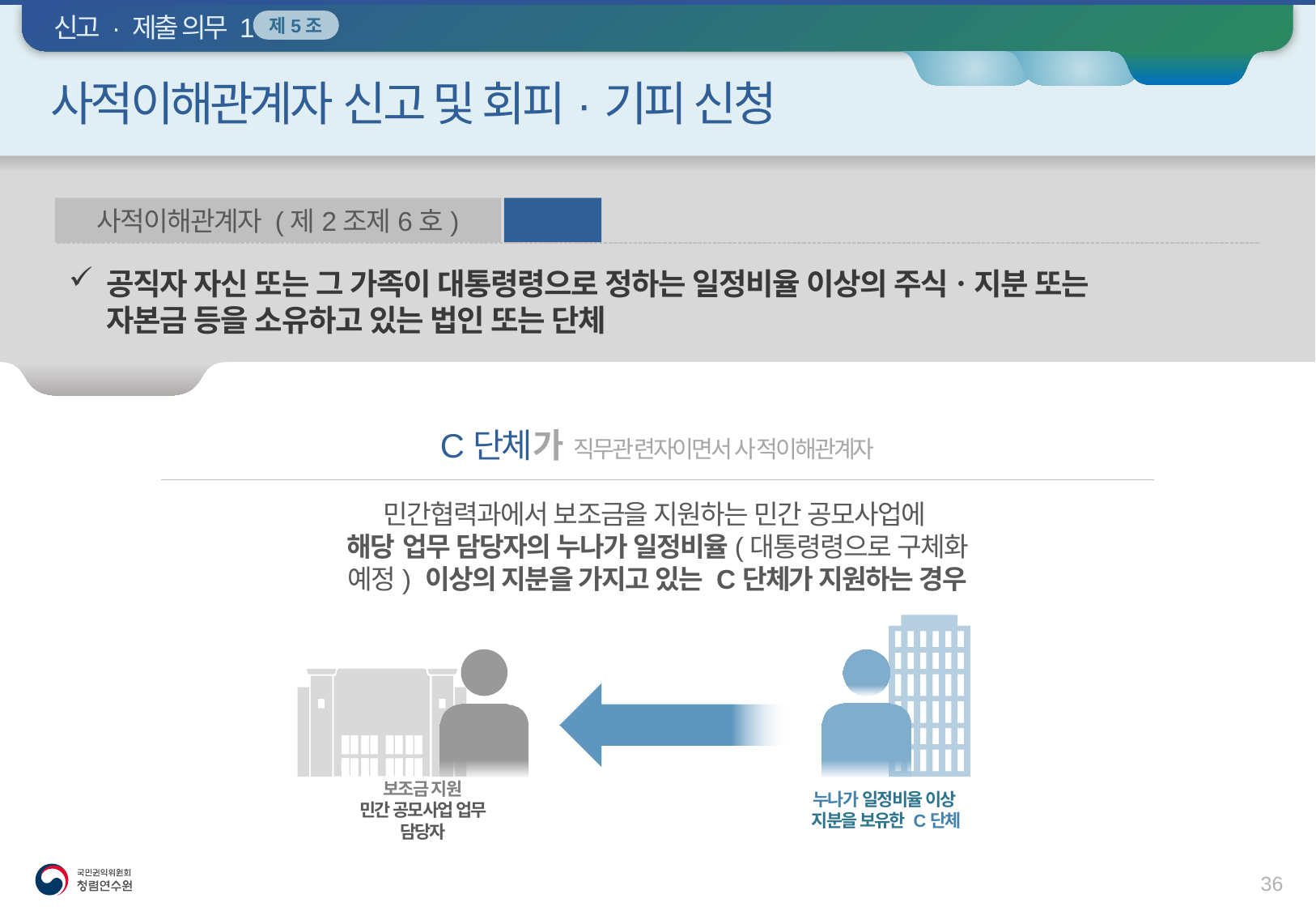

신고 · 제출 의무 1
제5조
개요

조치

예시

사적이해관계자 신고 및 회피·기피 신청

사적이해관계자 (제2조제6호)
바목
공직자 자신 또는 그 가족이 대통령령으로 정하는 일정비율 이상의 주식ㆍ지분 또는
자본금 등을 소유하고 있는 법인 또는 단체
예    시

C단체가 직무관련자이면서 사적이해관계자
민간협력과에서 보조금을 지원하는 민간 공모사업에
해당 업무 담당자의 누나가 일정비율(대통령령으로 구체화 예정) 이상의 지분을 가지고 있는 C단체가 지원하는 경우

민간 공모사업 지원
보조금 지원
민간 공모사업 업무 담당자
누나가 일정비율 이상
지분을 보유한 C단체
36